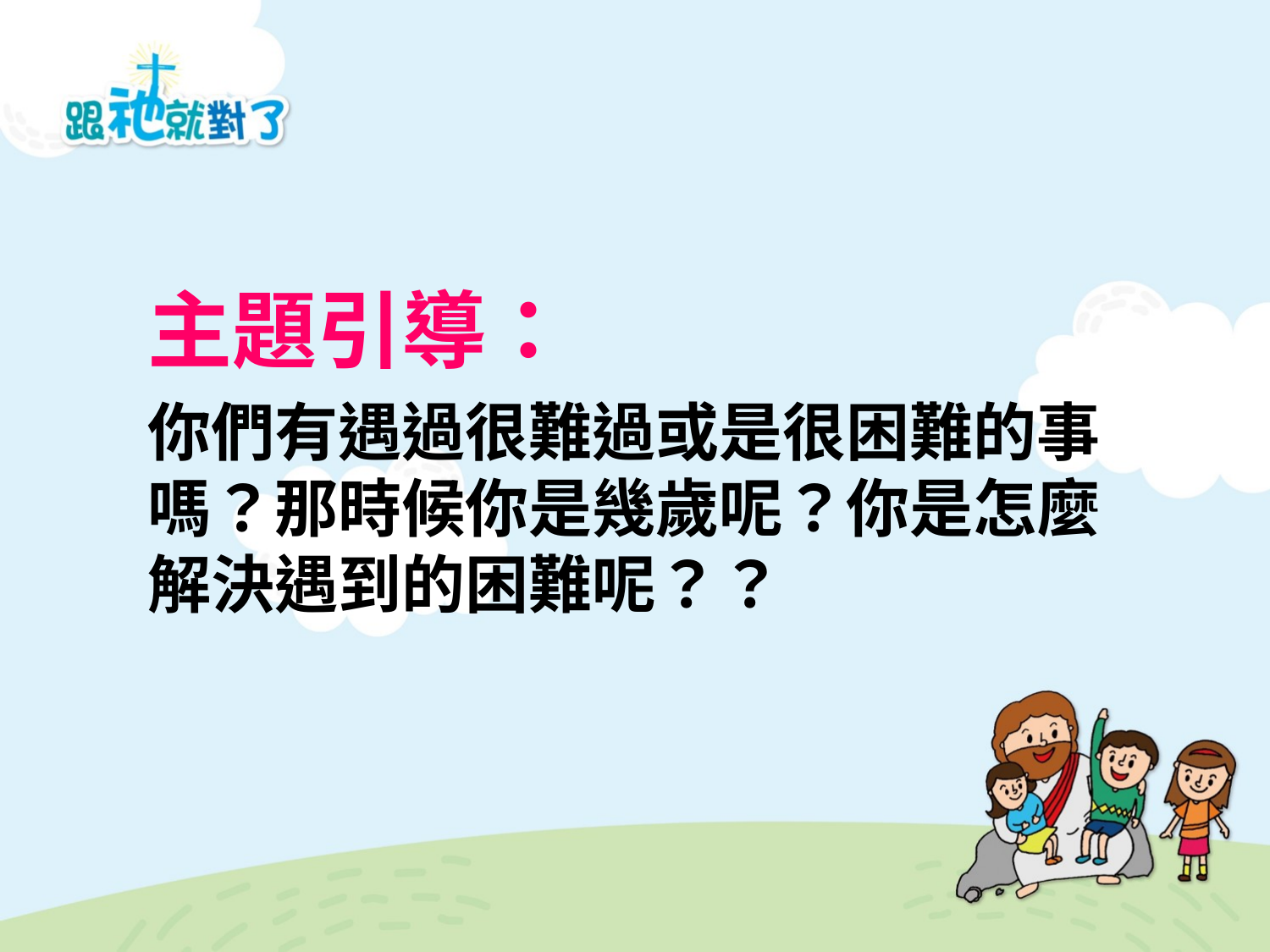

主題引導：
你們有遇過很難過或是很困難的事嗎？那時候你是幾歲呢？你是怎麼解決遇到的困難呢？？